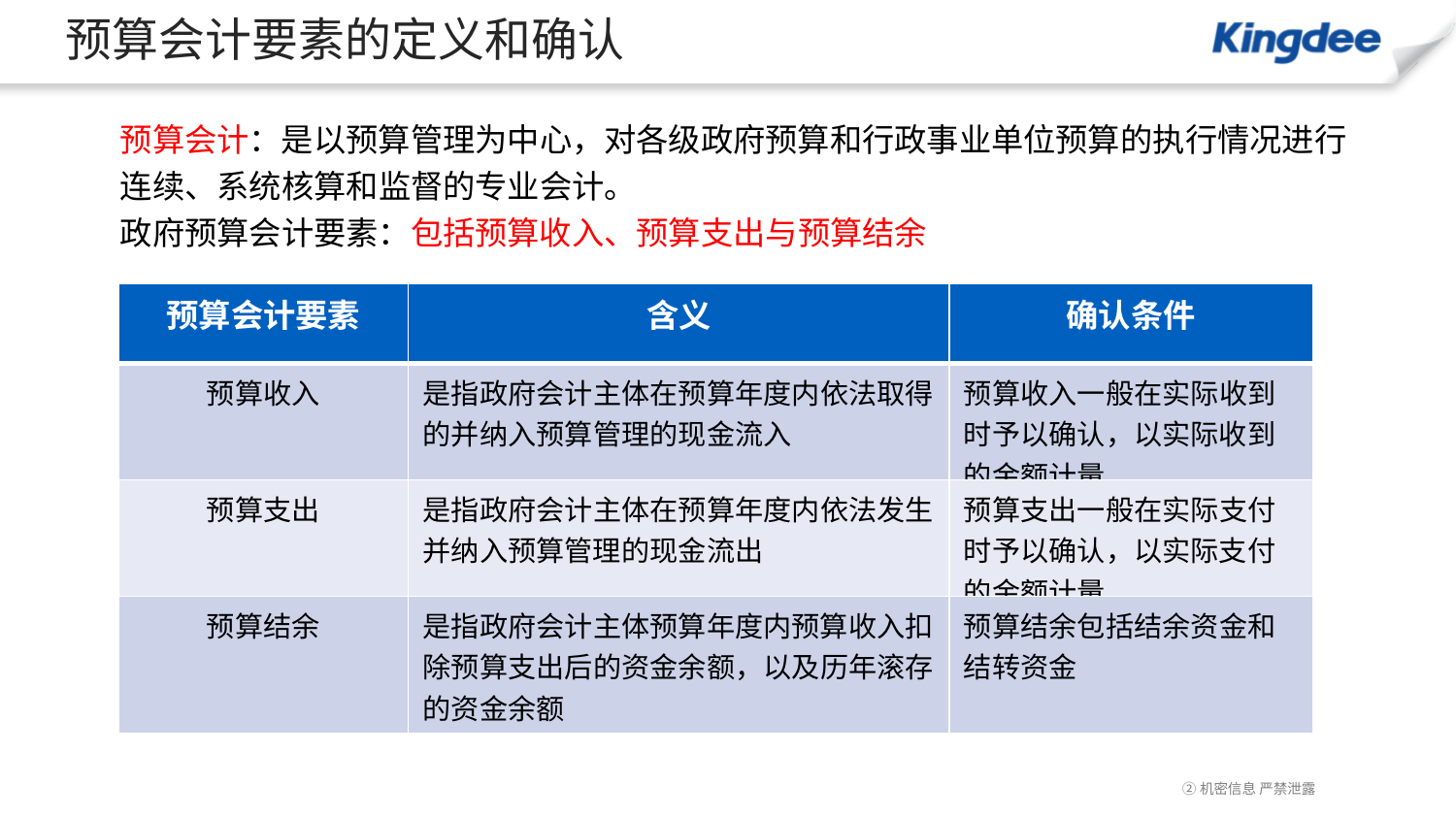

# 预算会计要素的定义和确认
预算会计：是以预算管理为中心，对各级政府预算和行政事业单位预算的执行情况进行连续、系统核算和监督的专业会计。
政府预算会计要素：包括预算收入、预算支出与预算结余
| 预算会计要素 | 含义 | 确认条件 |
| --- | --- | --- |
| 预算收入 | 是指政府会计主体在预算年度内依法取得的并纳入预算管理的现金流入 | 预算收入一般在实际收到时予以确认，以实际收到的金额计量 |
| 预算支出 | 是指政府会计主体在预算年度内依法发生并纳入预算管理的现金流出 | 预算支出一般在实际支付时予以确认，以实际支付的金额计量 |
| 预算结余 | 是指政府会计主体预算年度内预算收入扣除预算支出后的资金余额，以及历年滚存的资金余额 | 预算结余包括结余资金和结转资金 |